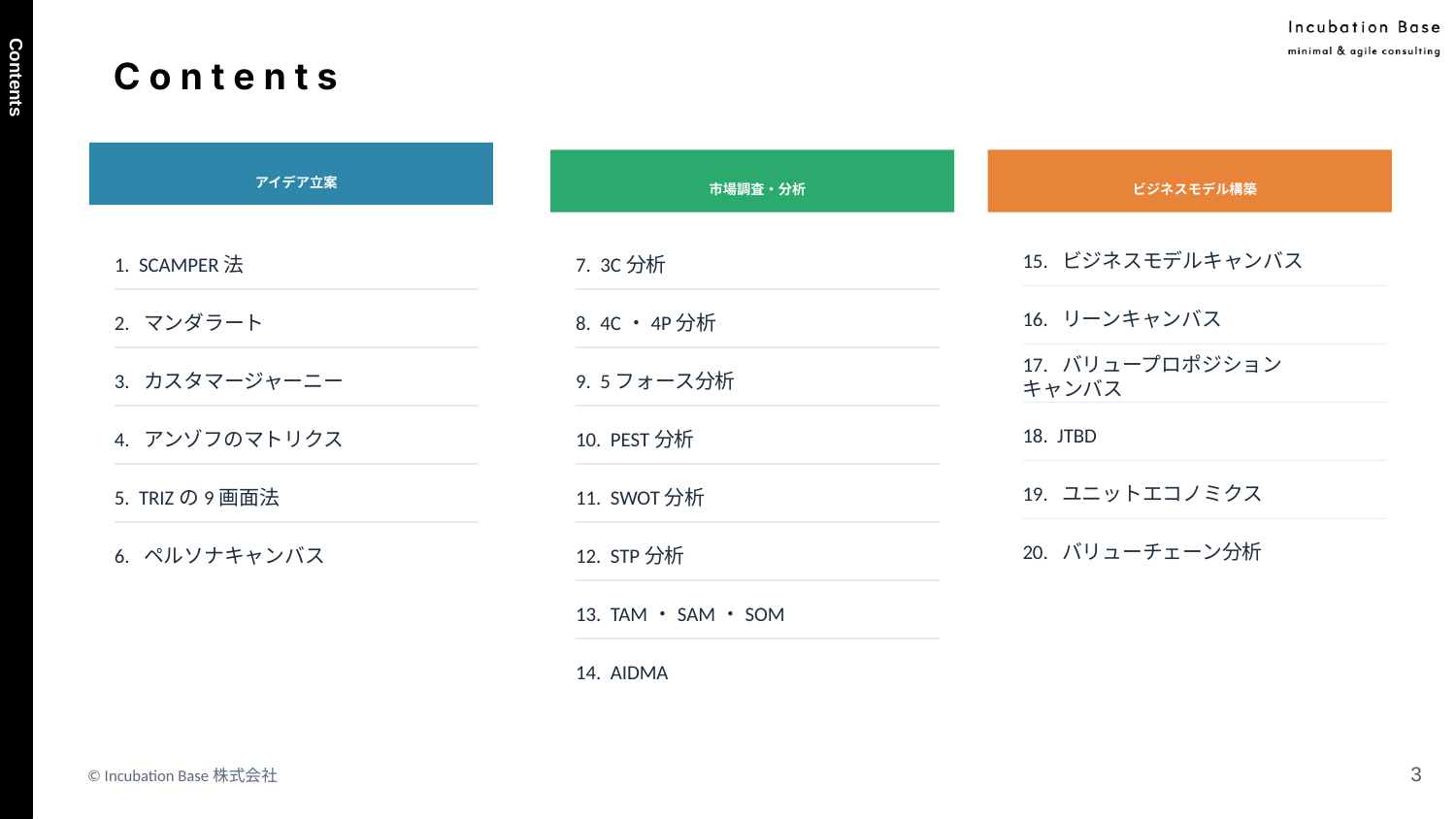

アイデア立案
市場調査・分析
ビジネスモデル構築
15.  ビジネスモデルキャンバス
1.  SCAMPER法
7.  3C分析
16.  リーンキャンバス
2.  マンダラート
8.  4C・4P分析
17.  バリュープロポジション
キャンバス
3.  カスタマージャーニー
9.  5フォース分析
Contents
18.  JTBD
4.  アンゾフのマトリクス
10.  PEST分析
19.  ユニットエコノミクス
5.  TRIZの9画面法
11.  SWOT分析
20.  バリューチェーン分析
6.  ペルソナキャンバス
12.  STP分析
13.  TAM・SAM・SOM
14.  AIDMA
3
© Incubation Base株式会社